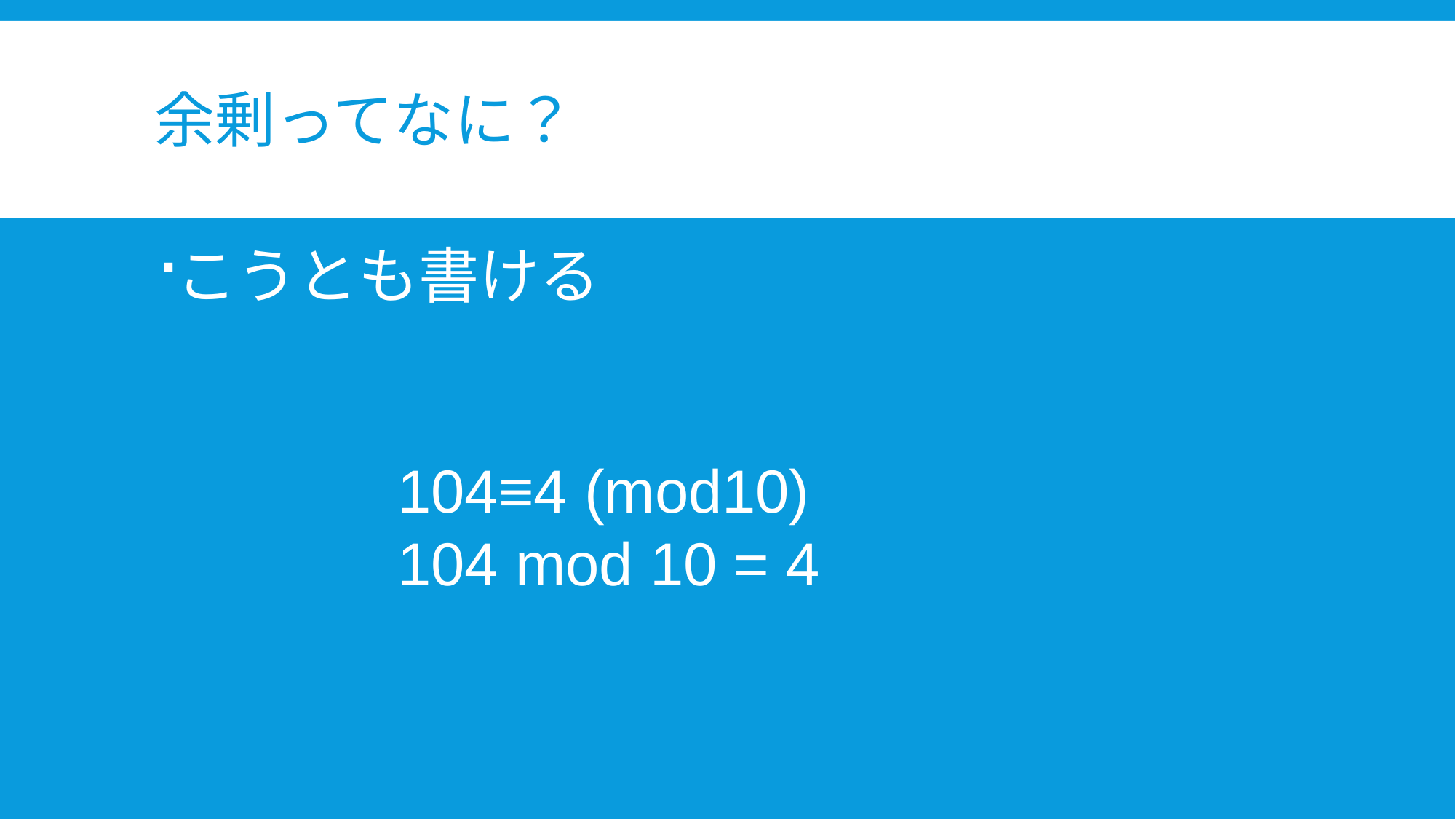

# 余剰ってなに？
こうとも書ける

104≡4 (mod10)
104 mod 10 = 4